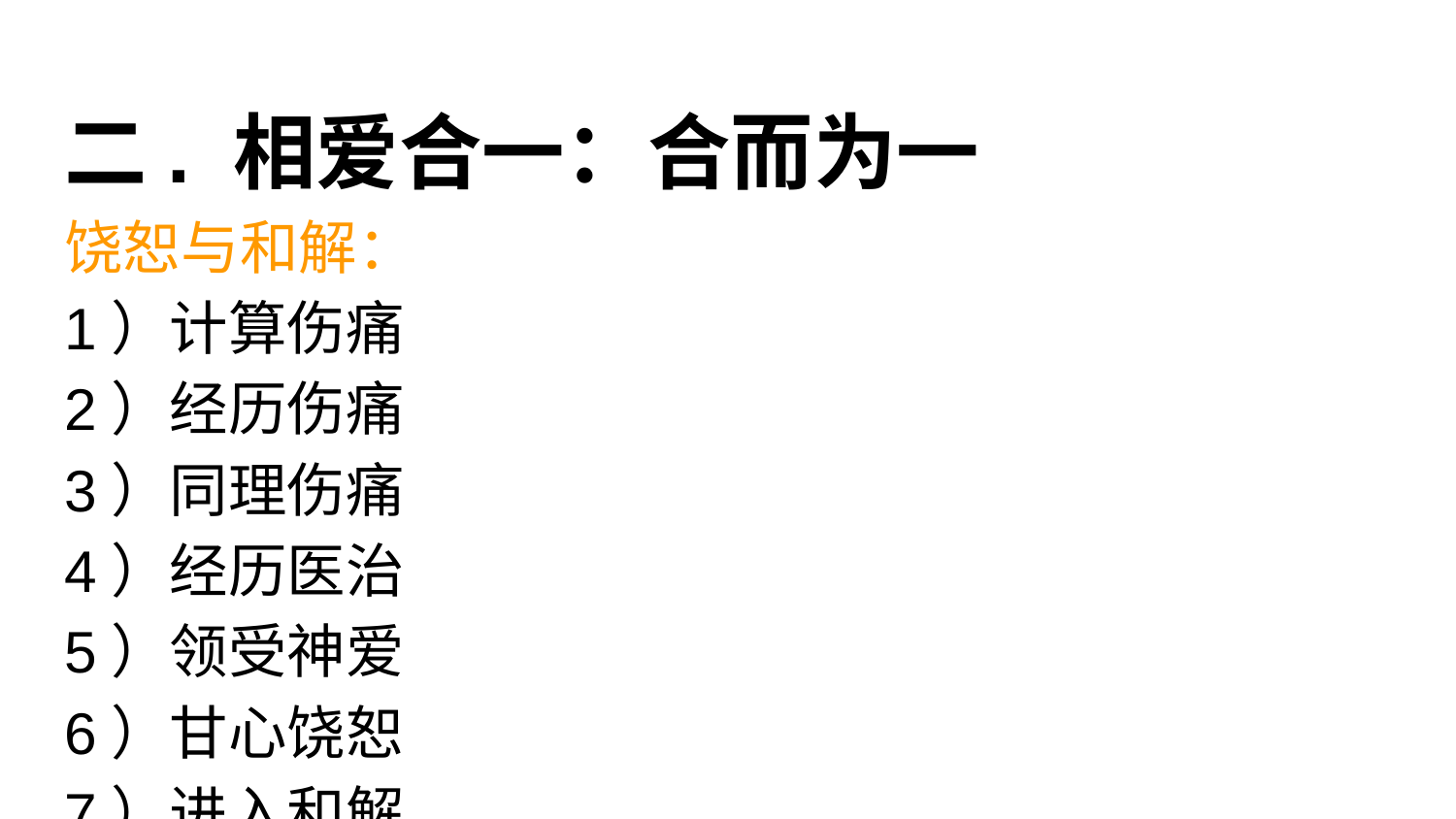

#
二. 相爱合一：合而为一
饶恕与和解：
1）计算伤痛
2）经历伤痛
3）同理伤痛
4）经历医治
5）领受神爱
6）甘心饶恕
7）进入和解